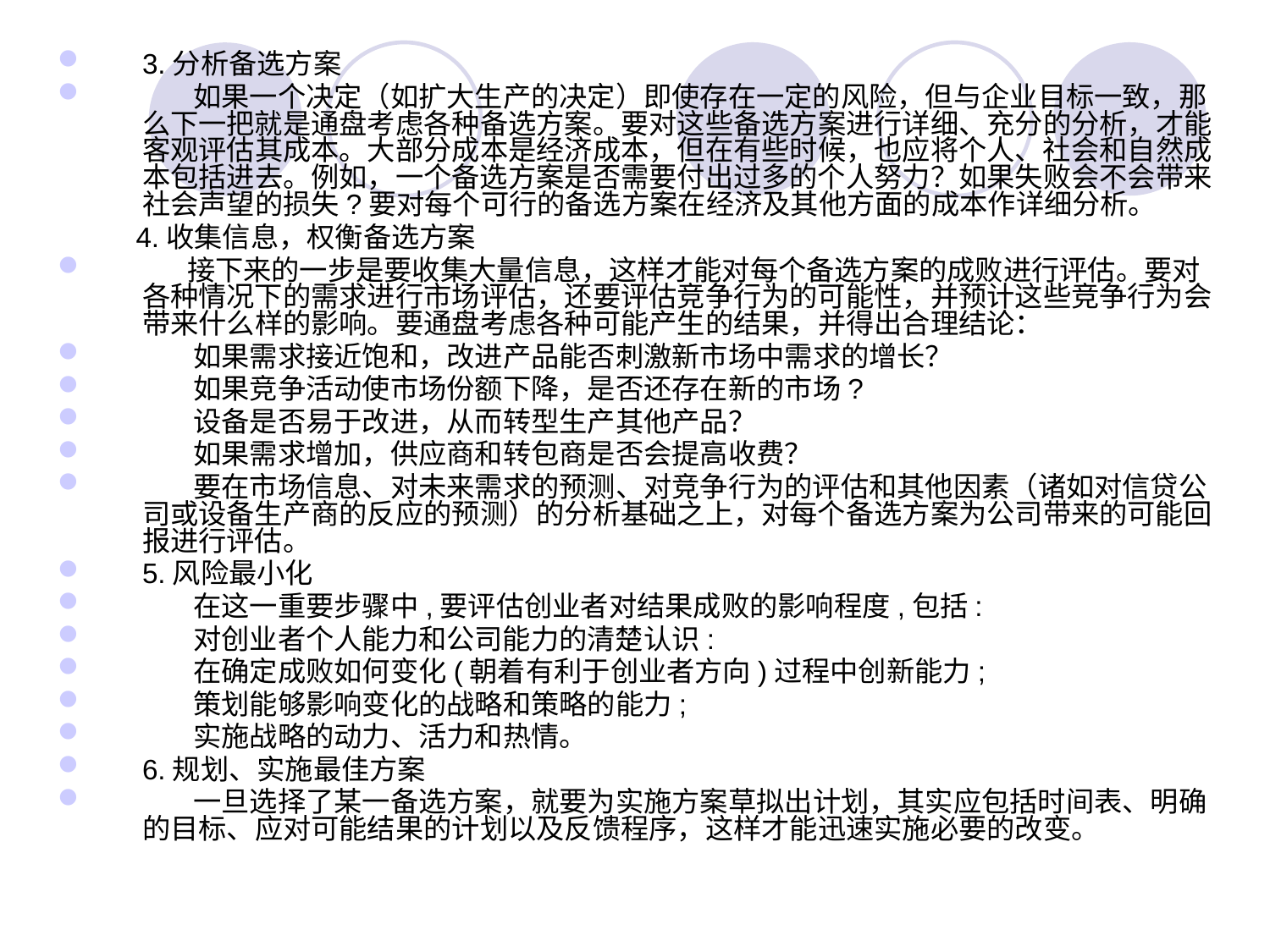

3.分析备选方案
       如果一个决定（如扩大生产的决定）即使存在一定的风险，但与企业目标一致，那么下一把就是通盘考虑各种备选方案。要对这些备选方案进行详细、充分的分析，才能客观评估其成本。大部分成本是经济成本，但在有些时候，也应将个人、社会和自然成本包括进去。例如，一个备选方案是否需要付出过多的个人努力？如果失败会不会带来社会声望的损失?要对每个可行的备选方案在经济及其他方面的成本作详细分析。
          4.收集信息，权衡备选方案
      接下来的一步是要收集大量信息，这样才能对每个备选方案的成败进行评估。要对各种情况下的需求进行市场评估，还要评估竞争行为的可能性，并预计这些竞争行为会带来什么样的影响。要通盘考虑各种可能产生的结果，并得出合理结论：
       如果需求接近饱和，改进产品能否刺激新市场中需求的增长？
       如果竞争活动使市场份额下降，是否还存在新的市场?
       设备是否易于改进，从而转型生产其他产品？
       如果需求增加，供应商和转包商是否会提高收费？
       要在市场信息、对未来需求的预测、对竞争行为的评估和其他因素（诸如对信贷公司或设备生产商的反应的预测）的分析基础之上，对每个备选方案为公司带来的可能回报进行评估。
5.风险最小化
       在这一重要步骤中,要评估创业者对结果成败的影响程度,包括:
       对创业者个人能力和公司能力的清楚认识:
       在确定成败如何变化(朝着有利于创业者方向)过程中创新能力;
       策划能够影响变化的战略和策略的能力;
       实施战略的动力、活力和热情。
6.规划、实施最佳方案
       一旦选择了某一备选方案，就要为实施方案草拟出计划，其实应包括时间表、明确的目标、应对可能结果的计划以及反馈程序，这样才能迅速实施必要的改变。